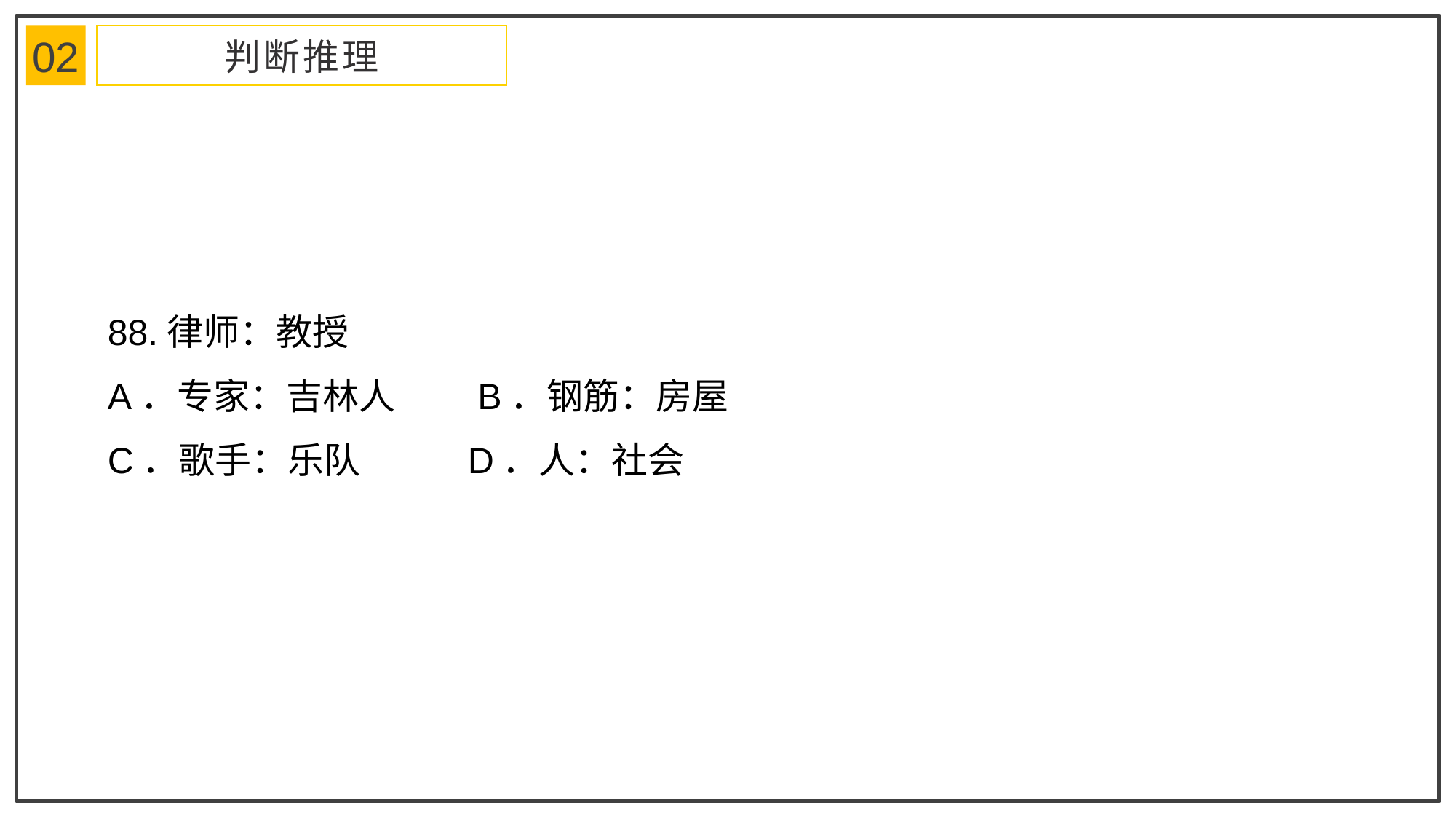

02
判断推理
88.律师：教授
A．专家：吉林人         B．钢筋：房屋
C．歌手：乐队            D．人：社会